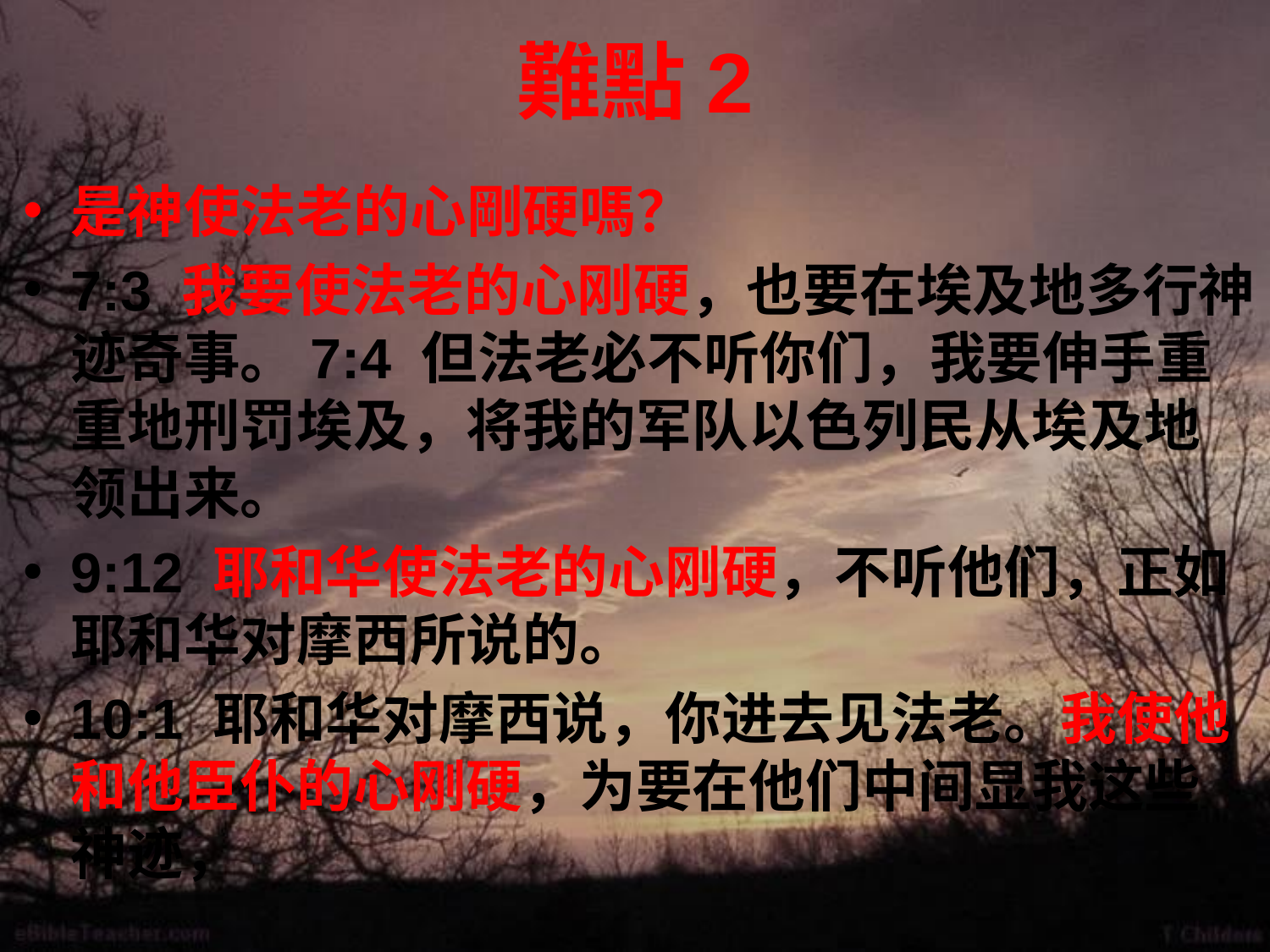

# 難點2
是神使法老的心剛硬嗎？
7:3 我要使法老的心刚硬，也要在埃及地多行神迹奇事。7:4 但法老必不听你们，我要伸手重重地刑罚埃及，将我的军队以色列民从埃及地领出来。
9:12 耶和华使法老的心刚硬，不听他们，正如耶和华对摩西所说的。
10:1 耶和华对摩西说，你进去见法老。我使他和他臣仆的心刚硬，为要在他们中间显我这些神迹，